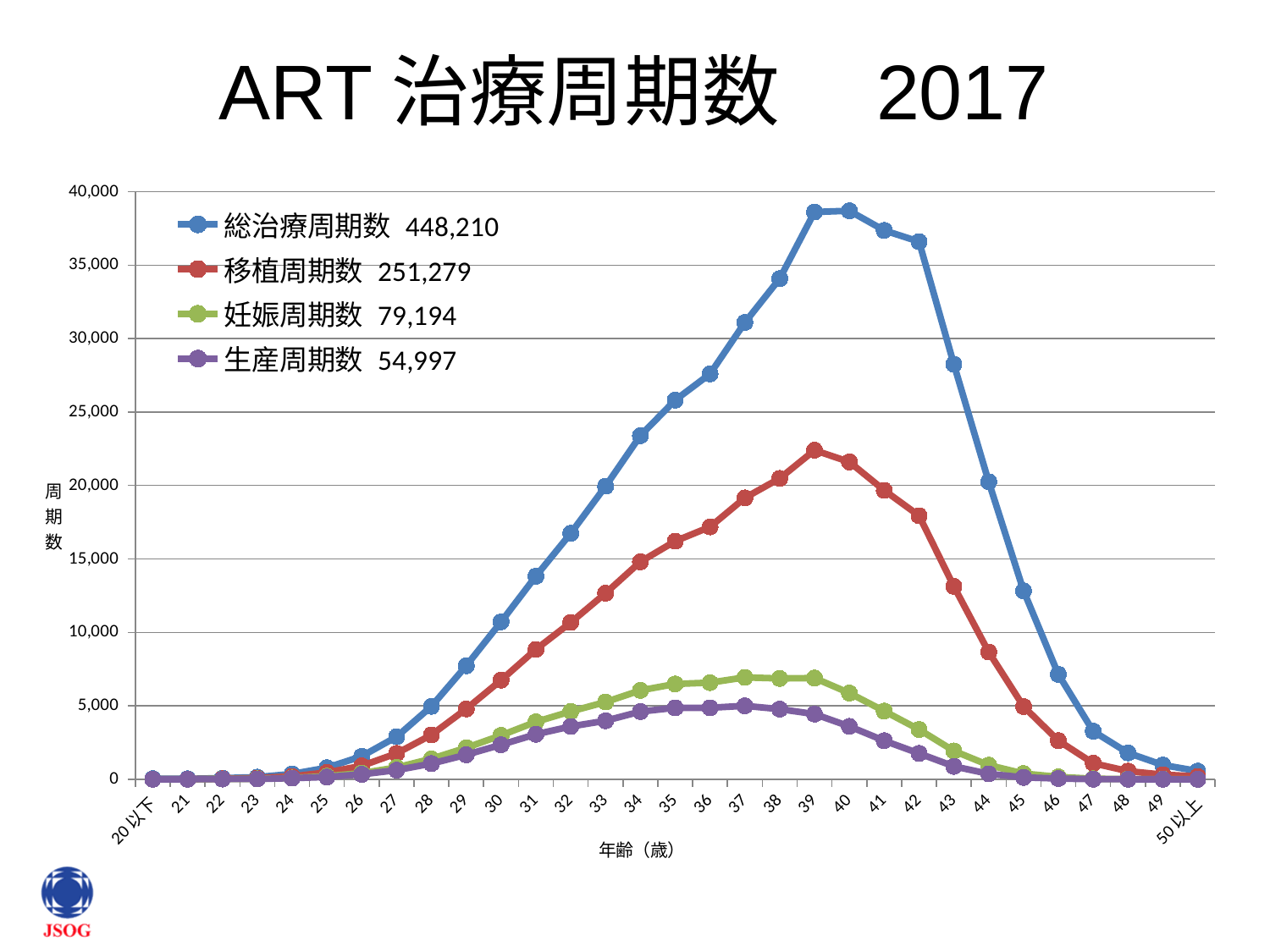

# ART治療周期数　2017

### Chart

| Category | 総治療周期数 448,210 | 移植周期数 251,279 | 妊娠周期数 79,194 | 生産周期数 54,997 |
|---|---|---|---|---|
| 20以下 | 39.0 | 10.0 | 3.0 | 2.0 |
| 21 | 33.0 | 12.0 | 5.0 | 4.0 |
| 22 | 79.0 | 37.0 | 25.0 | 19.0 |
| 23 | 149.0 | 86.0 | 34.0 | 24.0 |
| 24 | 364.0 | 199.0 | 91.0 | 77.0 |
| 25 | 788.0 | 468.0 | 213.0 | 157.0 |
| 26 | 1569.0 | 918.0 | 425.0 | 339.0 |
| 27 | 2895.0 | 1762.0 | 806.0 | 623.0 |
| 28 | 4965.0 | 3026.0 | 1396.0 | 1070.0 |
| 29 | 7731.0 | 4792.0 | 2147.0 | 1671.0 |
| 30 | 10721.0 | 6754.0 | 2990.0 | 2352.0 |
| 31 | 13829.0 | 8843.0 | 3911.0 | 3065.0 |
| 32 | 16744.0 | 10678.0 | 4620.0 | 3596.0 |
| 33 | 19951.0 | 12671.0 | 5259.0 | 3988.0 |
| 34 | 23392.0 | 14806.0 | 6055.0 | 4611.0 |
| 35 | 25809.0 | 16210.0 | 6492.0 | 4869.0 |
| 36 | 27594.0 | 17184.0 | 6583.0 | 4867.0 |
| 37 | 31095.0 | 19156.0 | 6940.0 | 5000.0 |
| 38 | 34081.0 | 20484.0 | 6867.0 | 4778.0 |
| 39 | 38618.0 | 22400.0 | 6894.0 | 4440.0 |
| 40 | 38698.0 | 21604.0 | 5872.0 | 3603.0 |
| 41 | 37365.0 | 19672.0 | 4645.0 | 2626.0 |
| 42 | 36600.0 | 17946.0 | 3394.0 | 1763.0 |
| 43 | 28253.0 | 13138.0 | 1932.0 | 881.0 |
| 44 | 20255.0 | 8667.0 | 965.0 | 371.0 |
| 45 | 12836.0 | 4956.0 | 393.0 | 130.0 |
| 46 | 7147.0 | 2634.0 | 165.0 | 54.0 |
| 47 | 3275.0 | 1093.0 | 39.0 | 8.0 |
| 48 | 1799.0 | 556.0 | 15.0 | 5.0 |
| 49 | 973.0 | 317.0 | 14.0 | 3.0 |
| 50以上 | 563.0 | 200.0 | 4.0 | 1.0 |